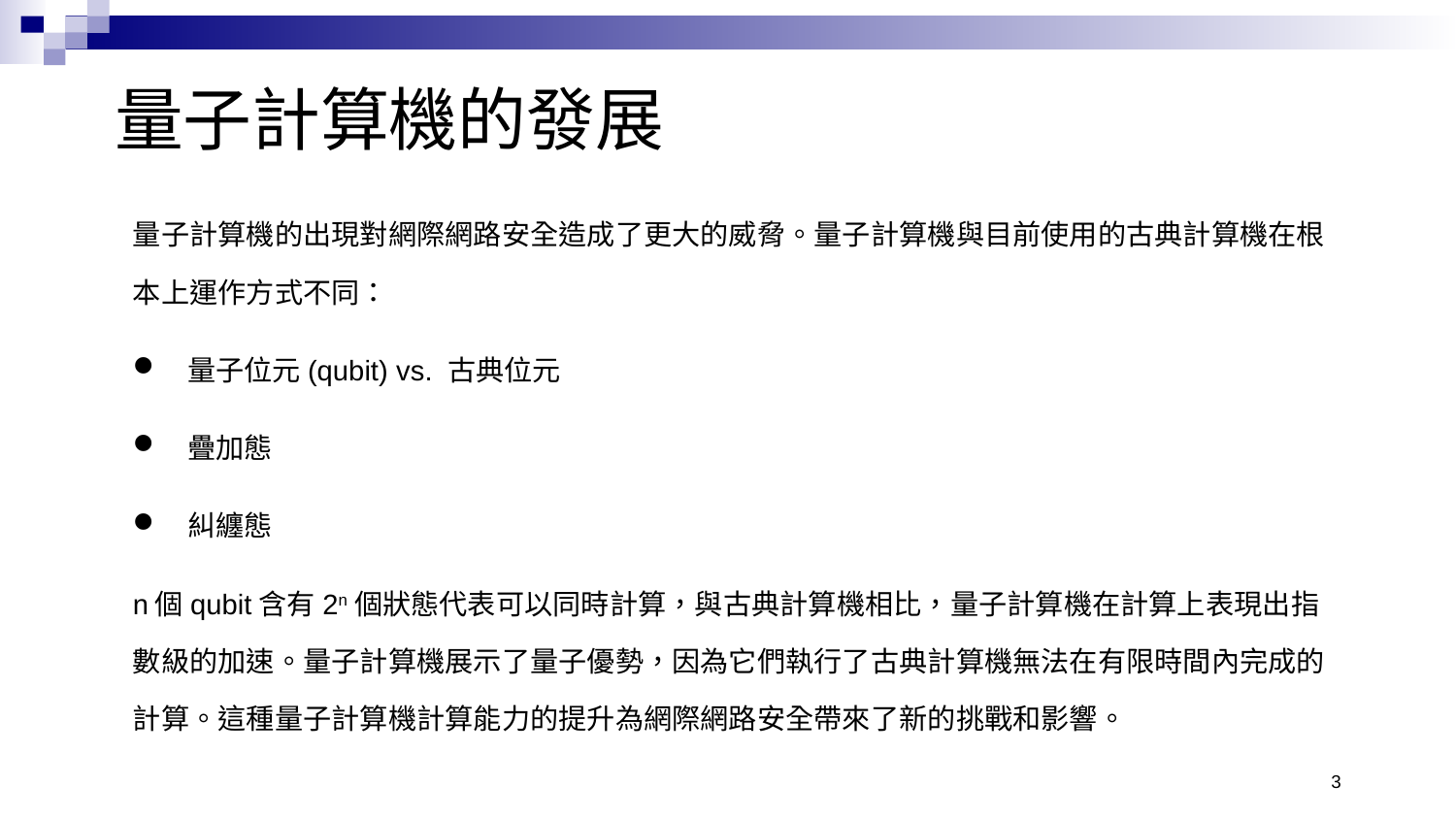

# 量子計算機的發展
量子計算機的出現對網際網路安全造成了更大的威脅。量子計算機與目前使用的古典計算機在根本上運作方式不同：
量子位元(qubit) vs. 古典位元
疊加態
糾纏態
n個qubit含有2n個狀態代表可以同時計算，與古典計算機相比，量子計算機在計算上表現出指數級的加速。量子計算機展示了量子優勢，因為它們執行了古典計算機無法在有限時間內完成的計算。這種量子計算機計算能力的提升為網際網路安全帶來了新的挑戰和影響。
3